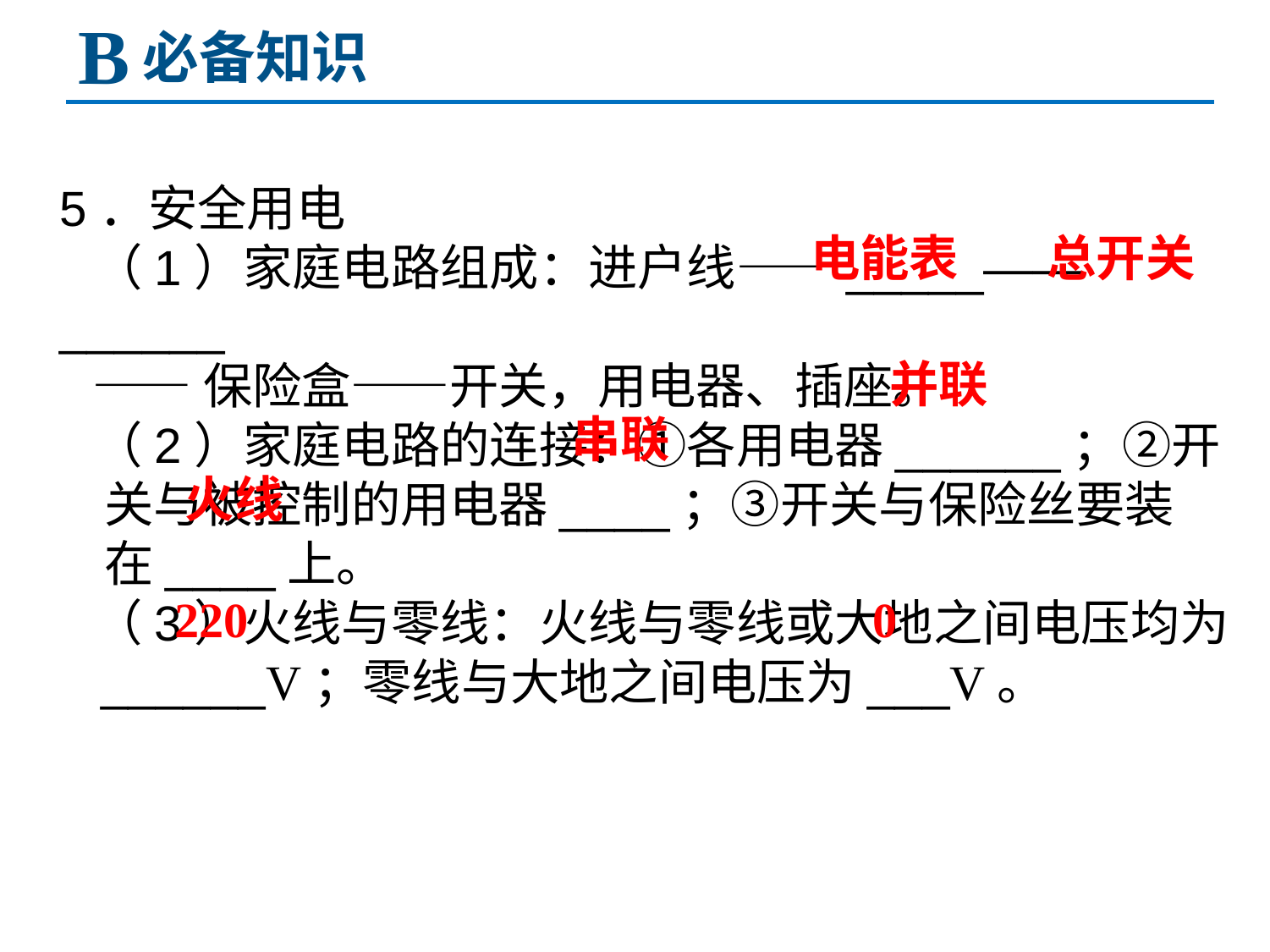

B
必备知识
5．安全用电
  （1）家庭电路组成：进户线——_____——______
   ——保险盒——开关，用电器、插座。
  （2）家庭电路的连接：①各用电器______；②开
   关与被控制的用电器____；③开关与保险丝要装
   在____上。
  （3）火线与零线：火线与零线或大地之间电压均为
   ______V；零线与大地之间电压为___V。
总开关
电能表
并联
串联
火线
0
220